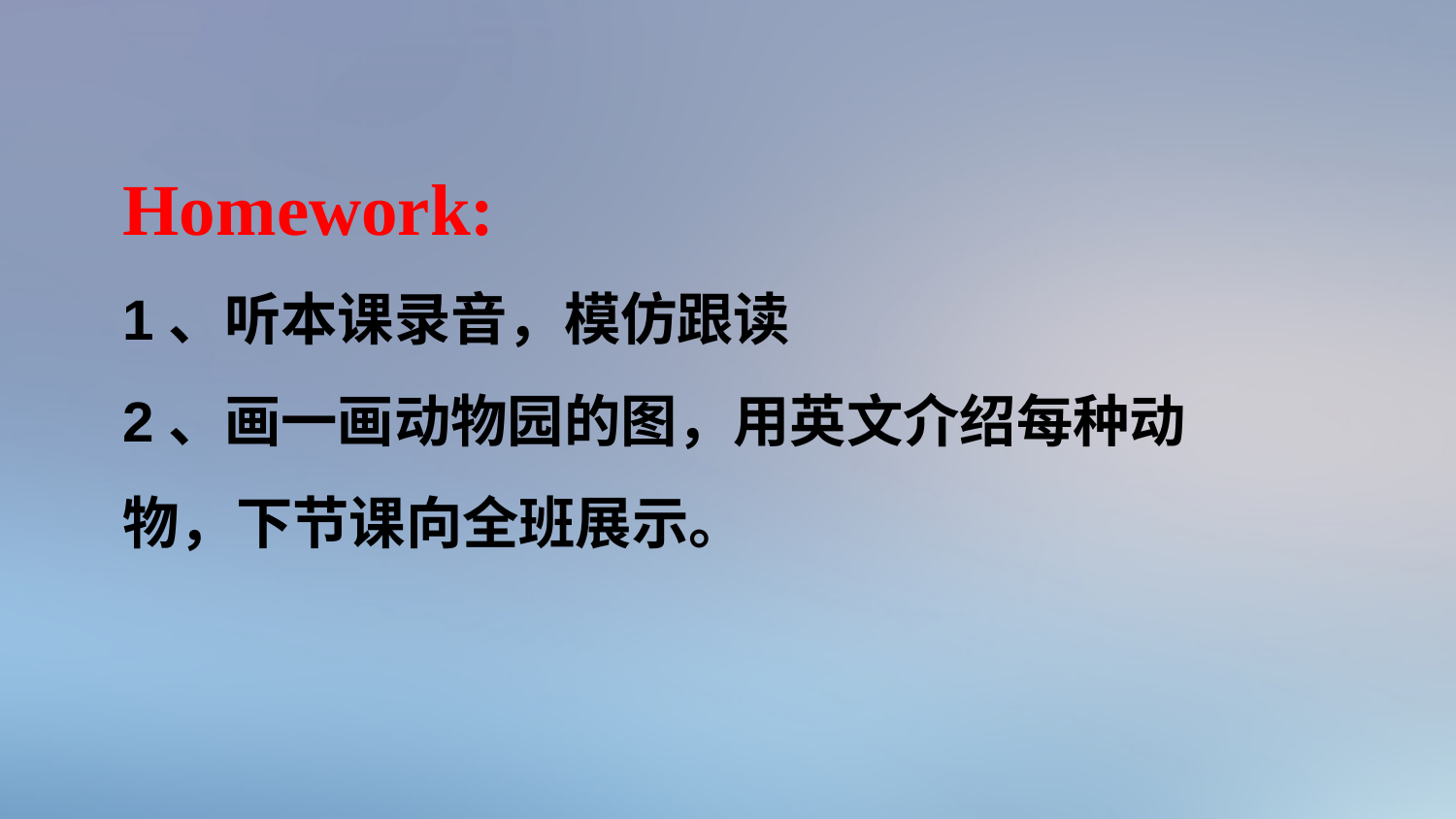

Homework:
1、听本课录音，模仿跟读
2、画一画动物园的图，用英文介绍每种动物，下节课向全班展示。